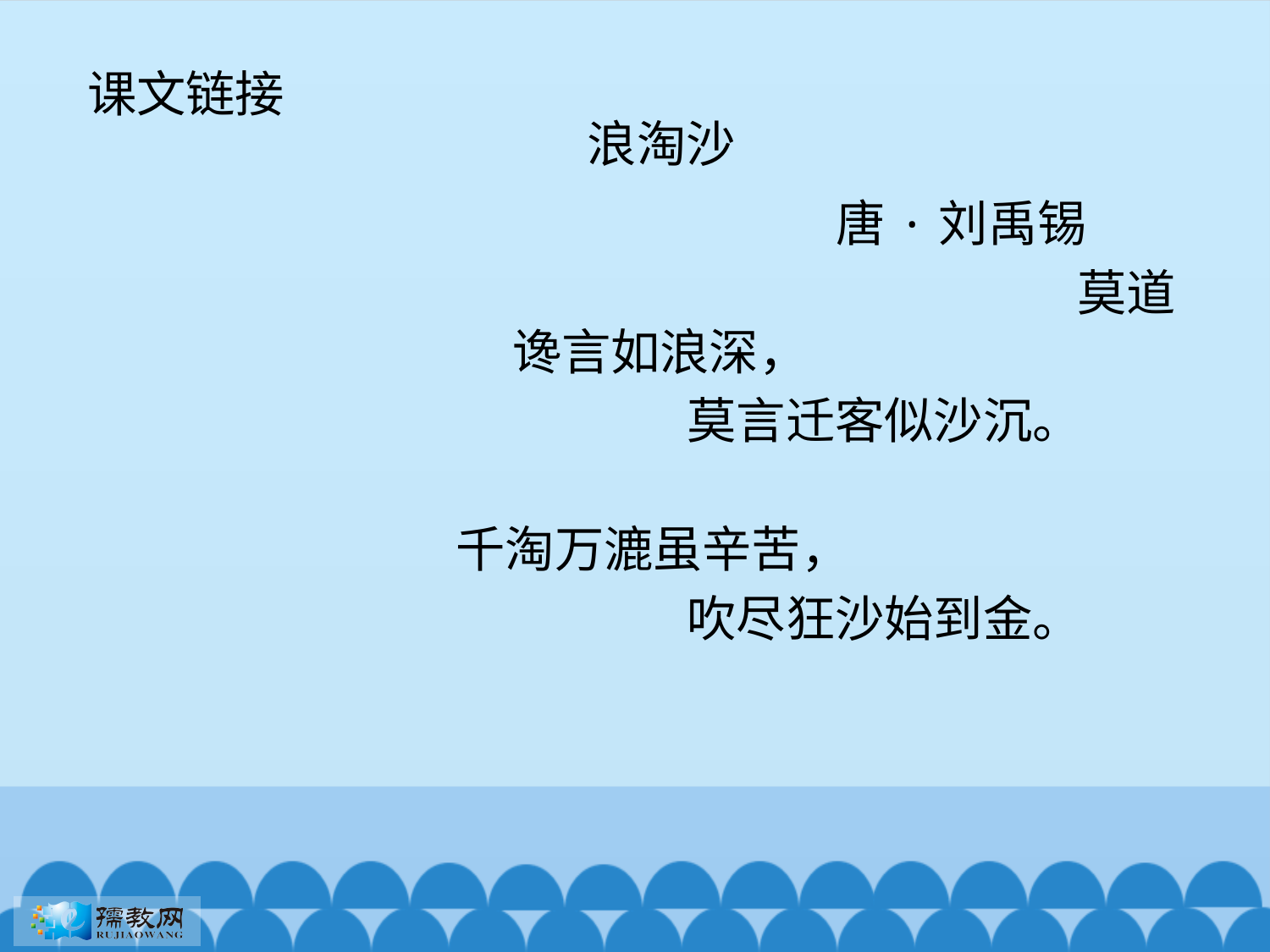

课文链接
浪淘沙
                                                          唐·刘禹锡
                                                                                        莫道谗言如浪深，
                                            莫言迁客似沙沉。
  千淘万漉虽辛苦，
                                            吹尽狂沙始到金。